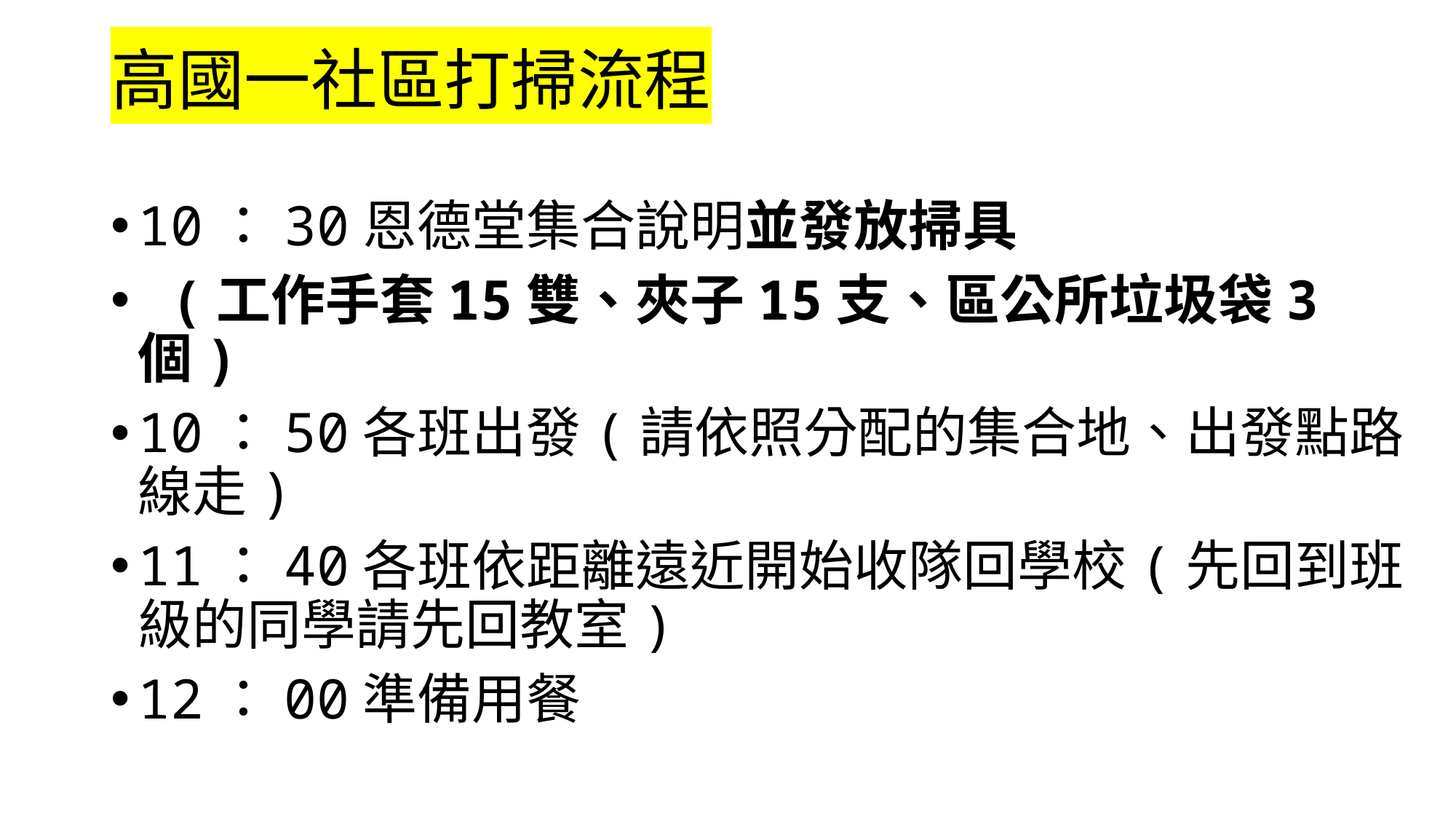

# 高國一社區打掃流程

10：30恩德堂集合說明並發放掃具
 (工作手套15雙、夾子15支、區公所垃圾袋3個)
10：50各班出發(請依照分配的集合地、出發點路線走)
11：40各班依距離遠近開始收隊回學校(先回到班級的同學請先回教室)
12：00準備用餐